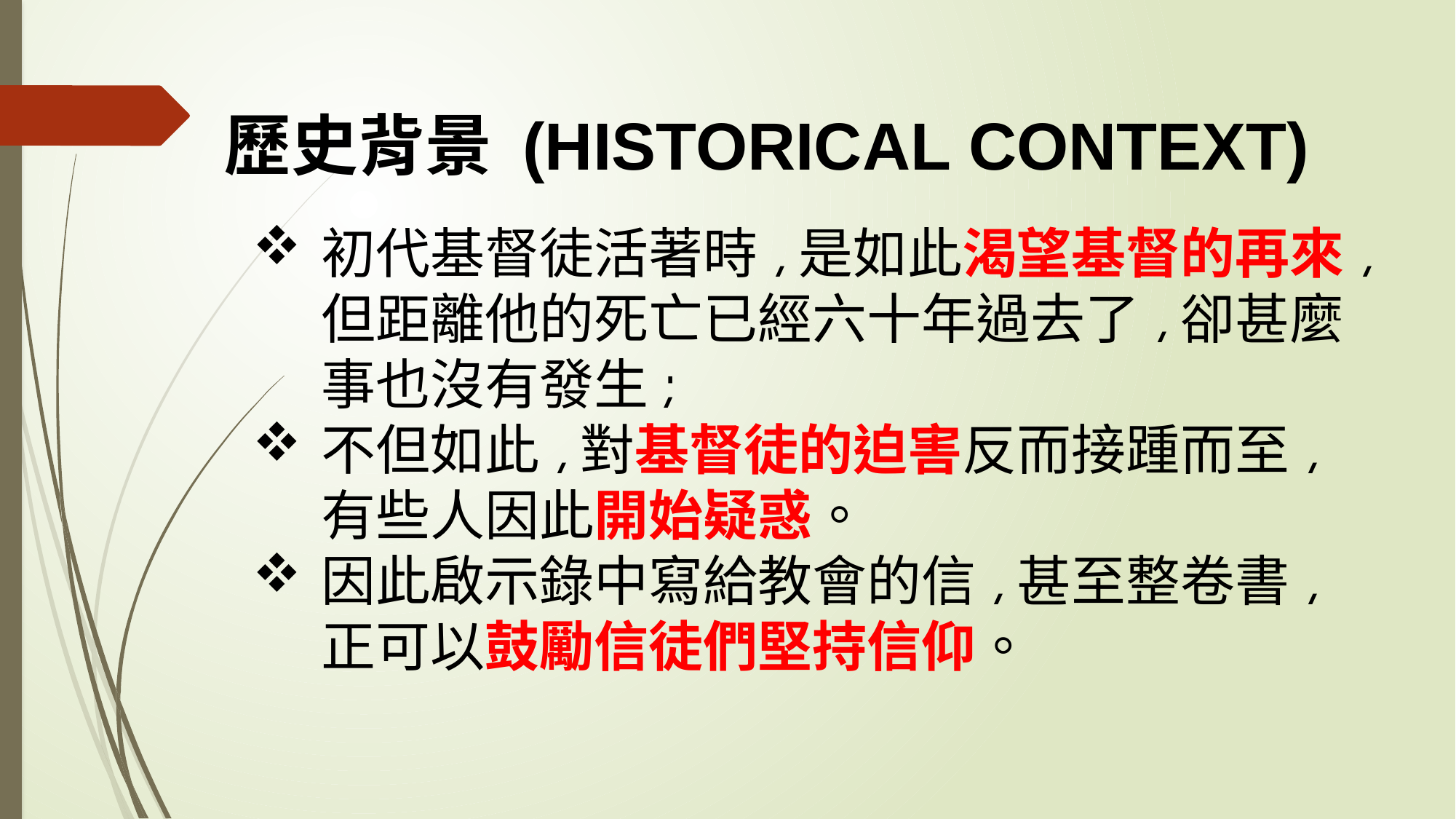

歷史背景 (Historical Context)
初代基督徒活著時,是如此渴望基督的再來,但距離他的死亡已經六十年過去了,卻甚麼事也沒有發生;
不但如此,對基督徒的迫害反而接踵而至,有些人因此開始疑惑。
因此啟示錄中寫給教會的信,甚至整卷書,正可以鼓勵信徒們堅持信仰。